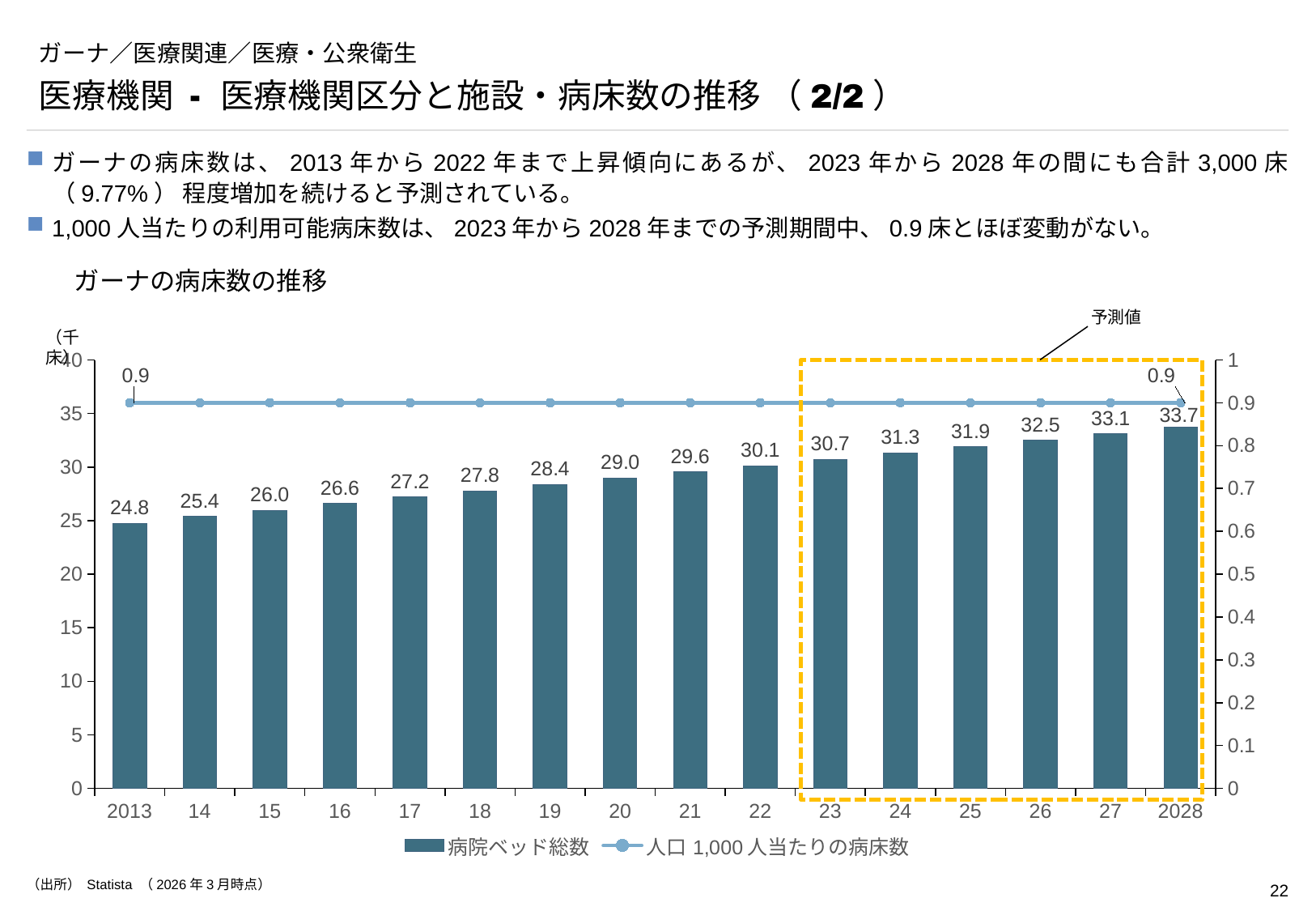

# ガーナ／医療関連／医療・公衆衛生
医療機関 - 医療機関区分と施設・病床数の推移 （2/2）
ガーナの病床数は、2013年から2022年まで上昇傾向にあるが、2023年から2028年の間にも合計3,000床 （9.77%） 程度増加を続けると予測されている。
1,000人当たりの利用可能病床数は、2023年から2028年までの予測期間中、0.9床とほぼ変動がない。
ガーナの病床数の推移

### Chart

| Category | 病院ベッド総数 | 人口1,000人当たりの病床数 |
|---|---|---|
| 2013 | 24.77 | 0.9 |
| 14 | 25.38 | 0.9 |
| 15 | 25.98 | 0.9 |
| 16 | 26.6 | 0.9 |
| 17 | 27.2 | 0.9 |
| 18 | 27.78 | 0.9 |
| 19 | 28.37 | 0.9 |
| 20 | 28.96 | 0.9 |
| 21 | 29.55 | 0.9 |
| 22 | 30.13 | 0.9 |
| 23 | 30.71 | 0.9 |
| 24 | 31.3 | 0.9 |
| 25 | 31.9 | 0.9 |
| 26 | 32.49 | 0.9 |
| 27 | 33.09 | 0.9 |
| 2028 | 33.69 | 0.9 |
予測値

（千床）

（出所） Statista （2026年3月時点）